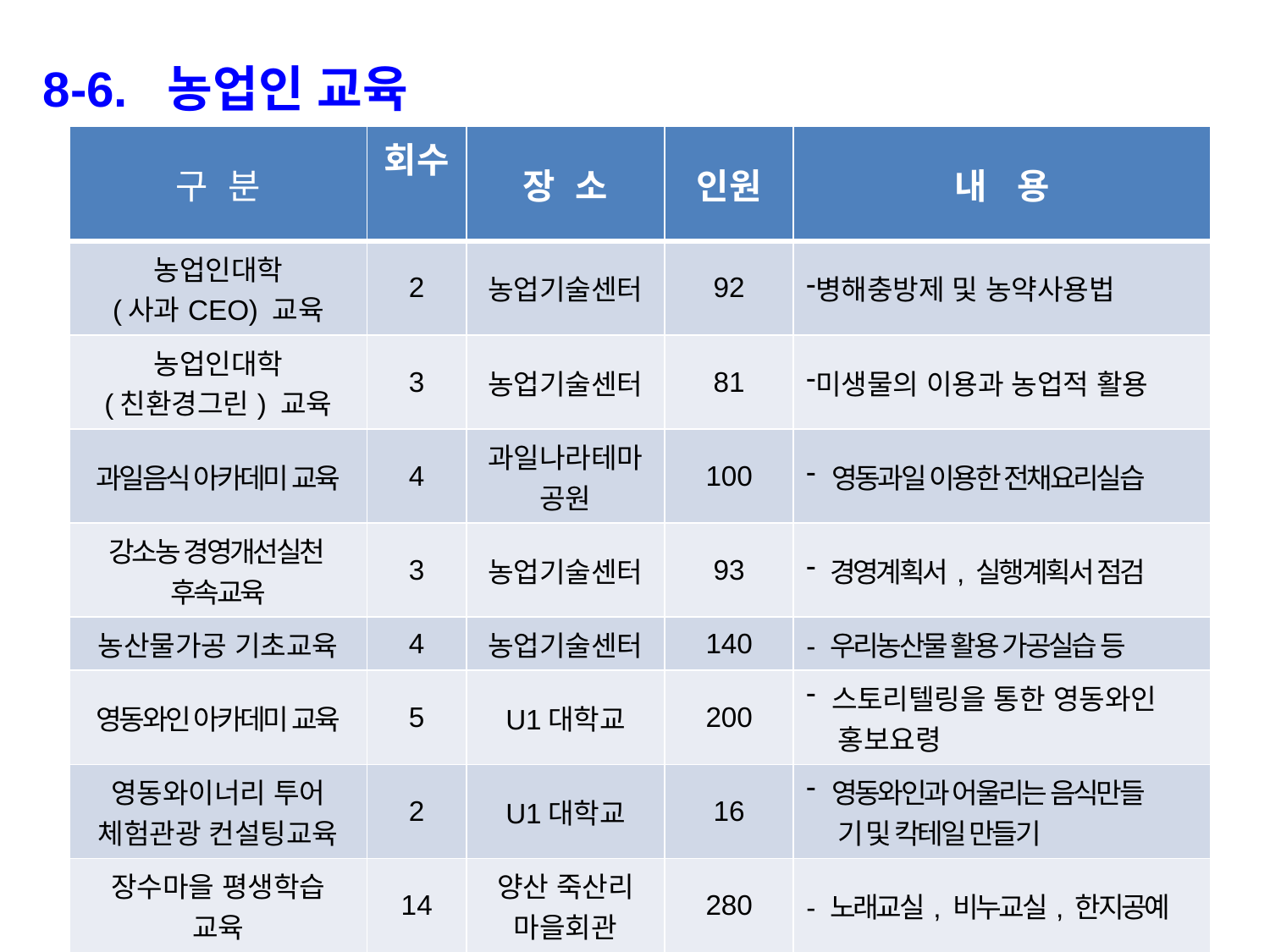

8-6.  농업인 교육

| 구 분 | 회수 | 장 소 | 인원 | 내 용 |
| --- | --- | --- | --- | --- |
| 농업인대학 (사과CEO) 교육 | 2 | 농업기술센터 | 92 | 병해충방제 및 농약사용법 |
| 농업인대학 (친환경그린) 교육 | 3 | 농업기술센터 | 81 | 미생물의 이용과 농업적 활용 |
| 과일음식 아카데미 교육 | 4 | 과일나라테마공원 | 100 | 영동과일 이용한 전채요리실습 |
| 강소농 경영개선실천 후속교육 | 3 | 농업기술센터 | 93 | 경영계획서, 실행계획서 점검 |
| 농산물가공 기초교육 | 4 | 농업기술센터 | 140 | - 우리농산물 활용 가공실습 등 |
| 영동와인 아카데미 교육 | 5 | U1대학교 | 200 | 스토리텔링을 통한 영동와인 홍보요령 |
| 영동와이너리 투어 체험관광 컨설팅교육 | 2 | U1대학교 | 16 | 영동와인과 어울리는 음식만들 기 및 칵테일 만들기 |
| 장수마을 평생학습 교육 | 14 | 양산 죽산리 마을회관 | 280 | - 노래교실, 비누교실, 한지공예 |
| 계 | 37회 |  | 1002명 |  |